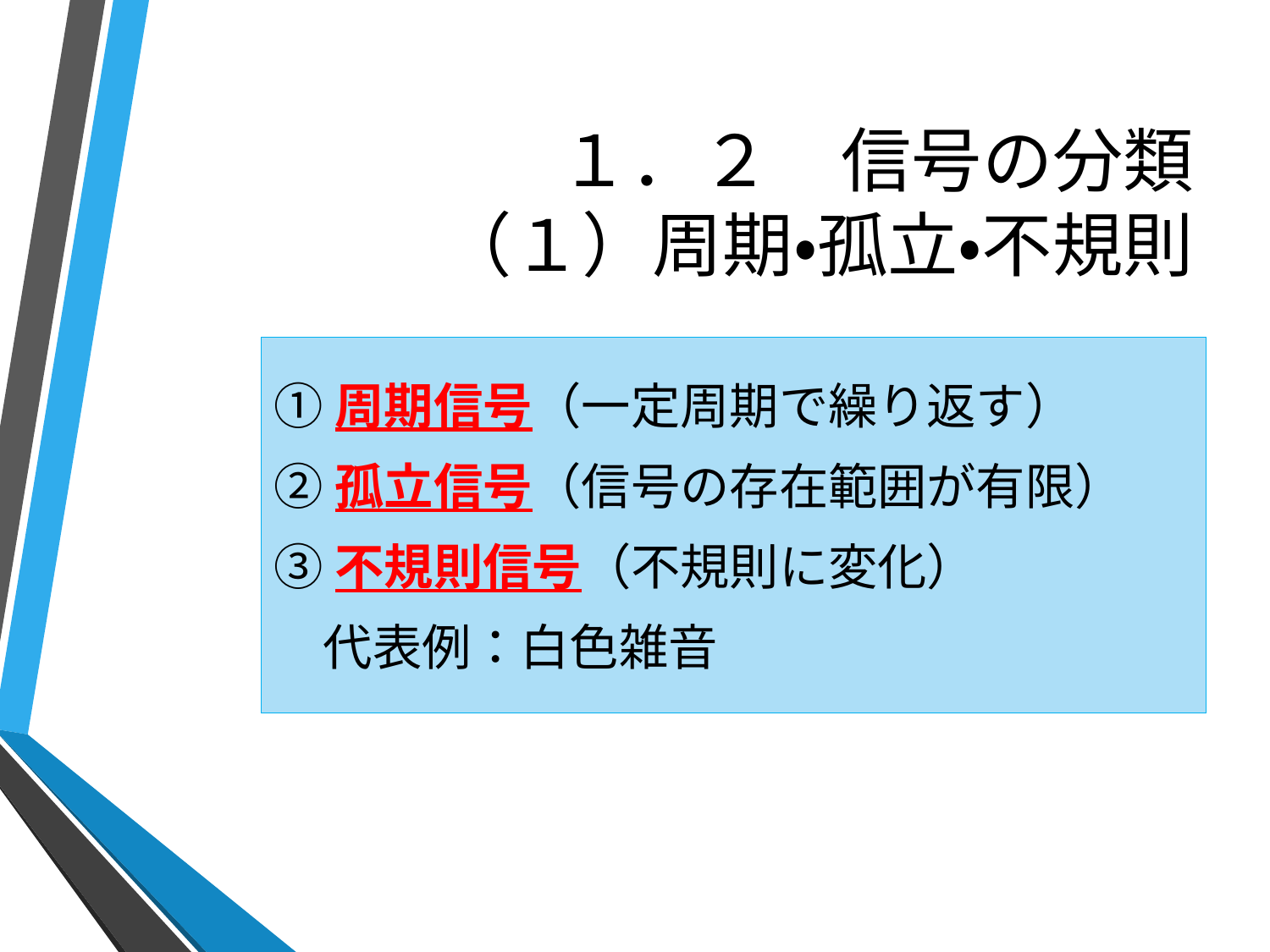

# １．２　信号の分類 （１）周期・孤立・不規則
①周期信号（一定周期で繰り返す）
②孤立信号（信号の存在範囲が有限）
③不規則信号（不規則に変化）
　代表例：白色雑音